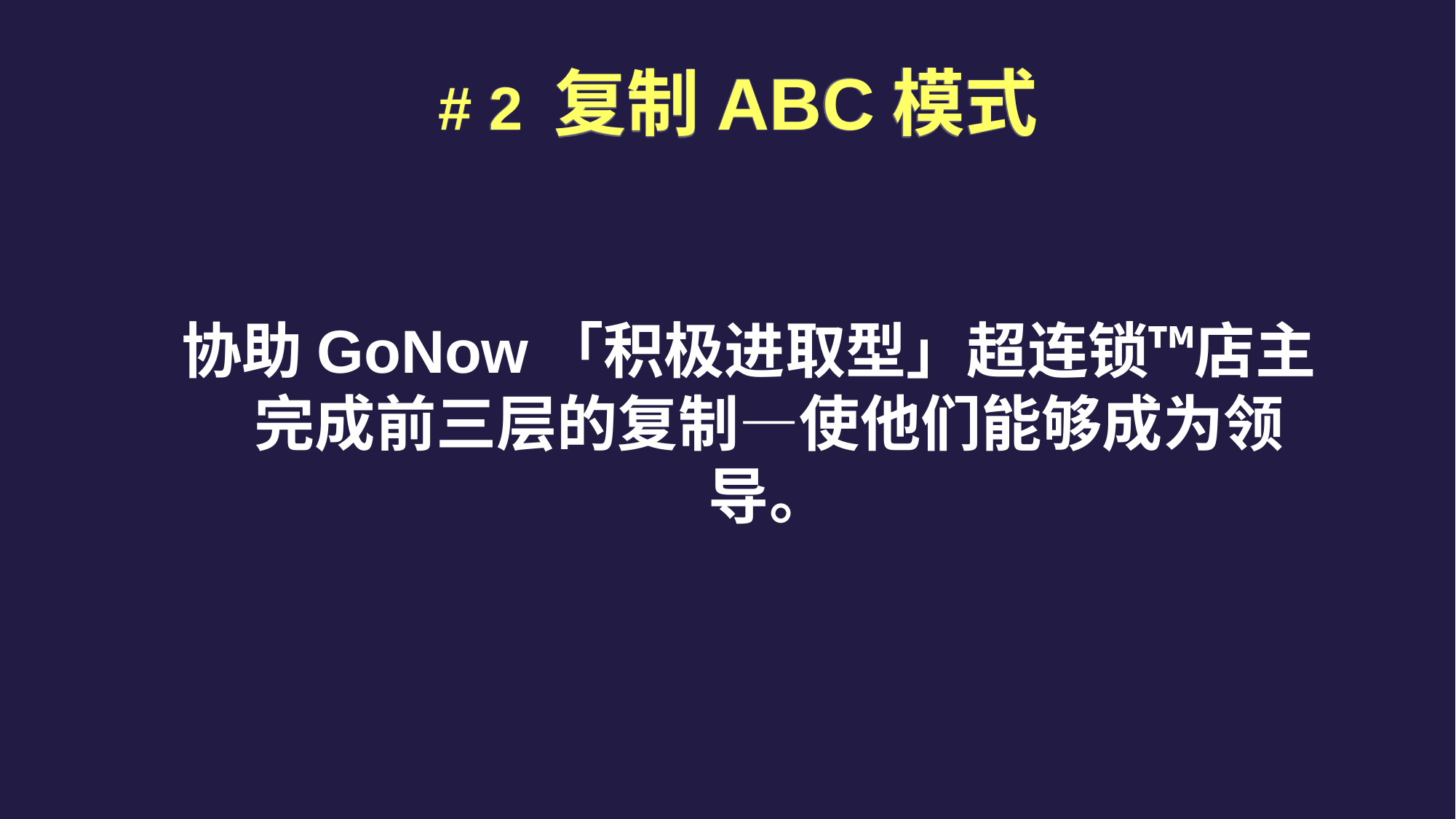

# 2 复制ABC模式

协助GoNow「积极进取型」超连锁™店主完成前三层的复制—使他们能够成为领导。